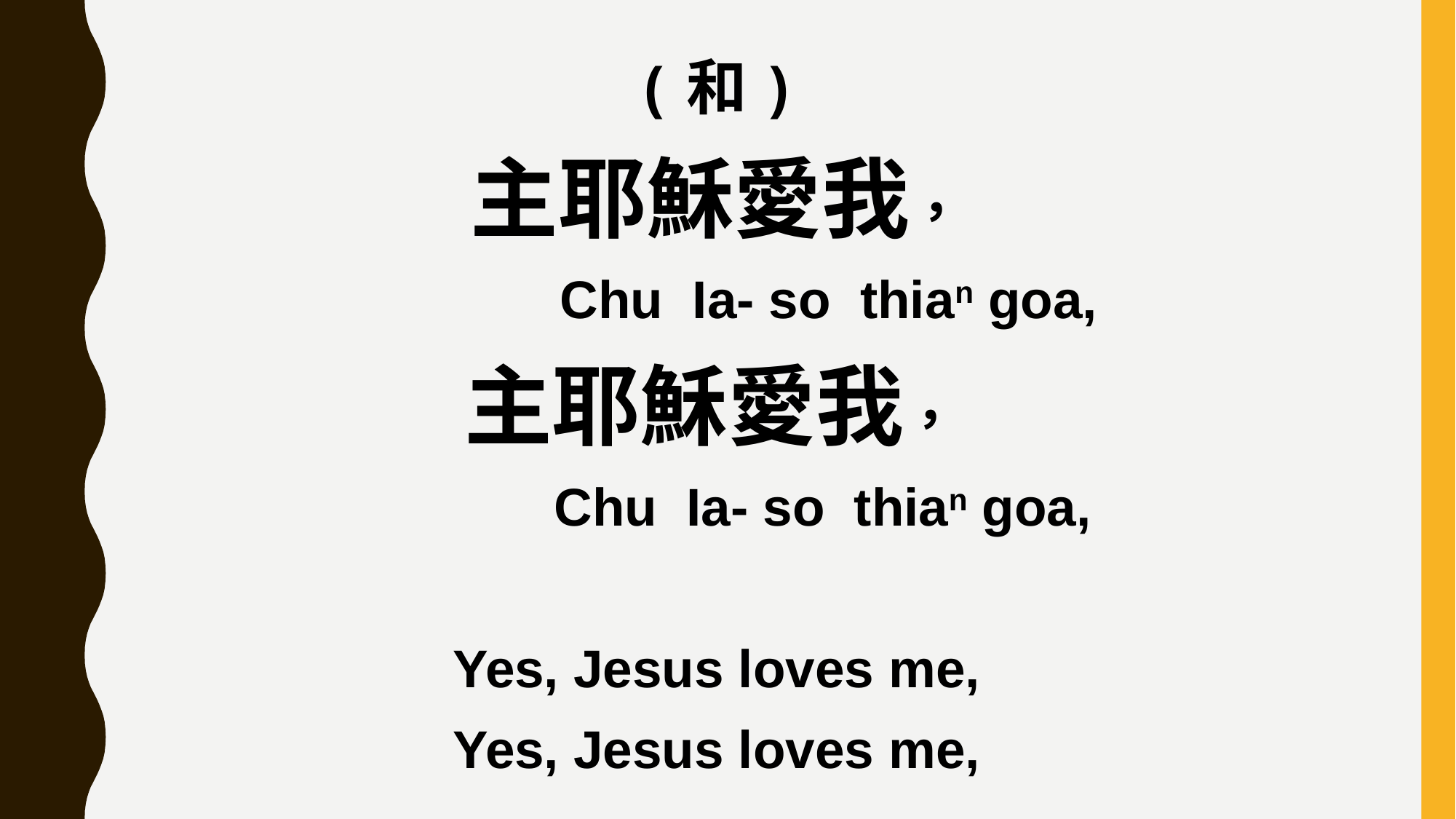

(和)
主耶穌愛我，
                               Chu  Ia- so  thian goa,
主耶穌愛我，
                          Chu  Ia- so  thian goa,

Yes, Jesus loves me,
Yes, Jesus loves me,